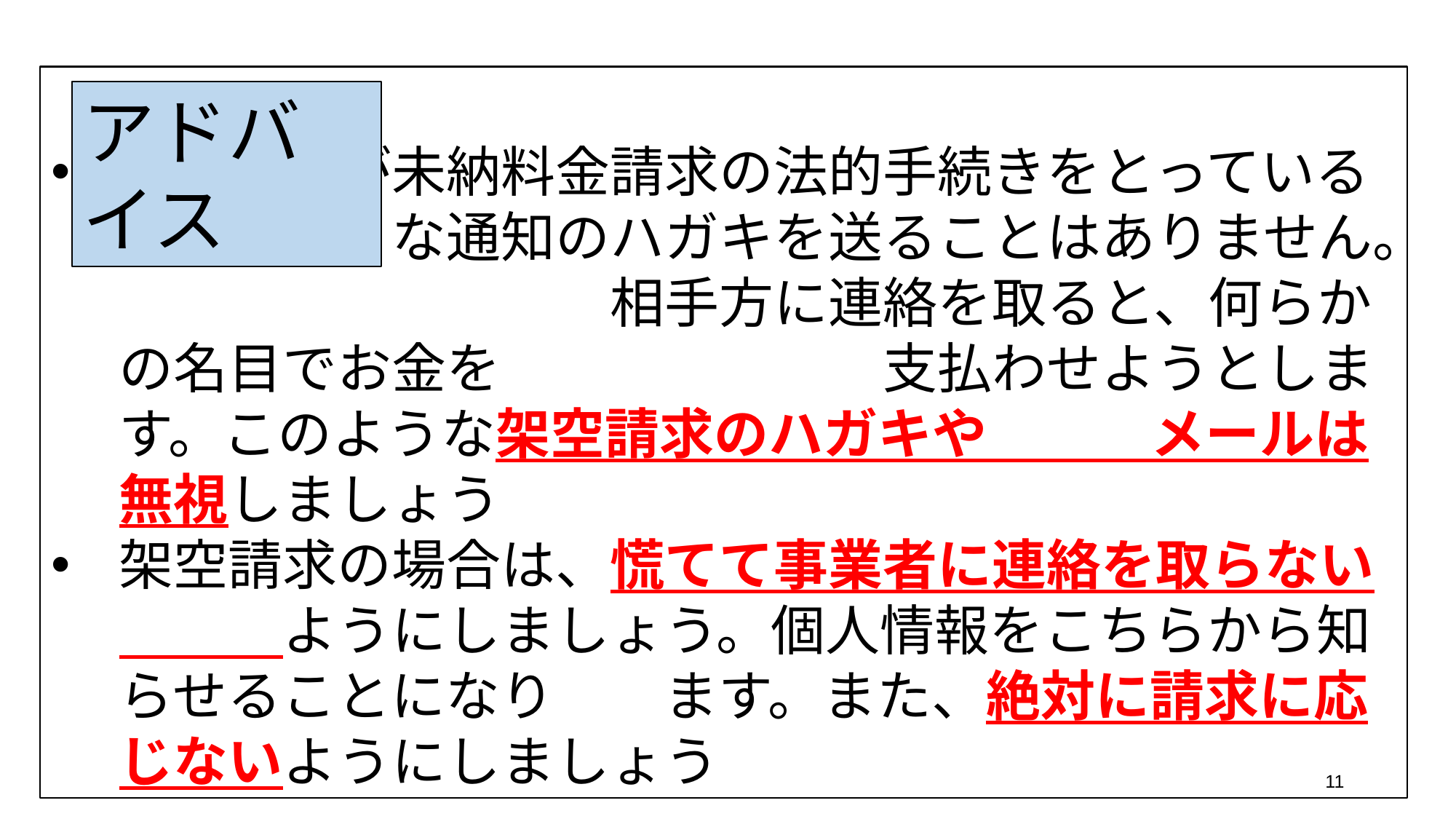

アドバイス

公的機関が未納料金請求の法的手続きをとっているかの　ような通知のハガキを送ることはありません。　　　　　　　　　相手方に連絡を取ると、何らかの名目でお金を　　　　　　　支払わせようとします。このような架空請求のハガキや　　　メールは無視しましょう
架空請求の場合は、慌てて事業者に連絡を取らない　　　ようにしましょう。個人情報をこちらから知らせることになり　　ます。また、絶対に請求に応じないようにしましょう
11